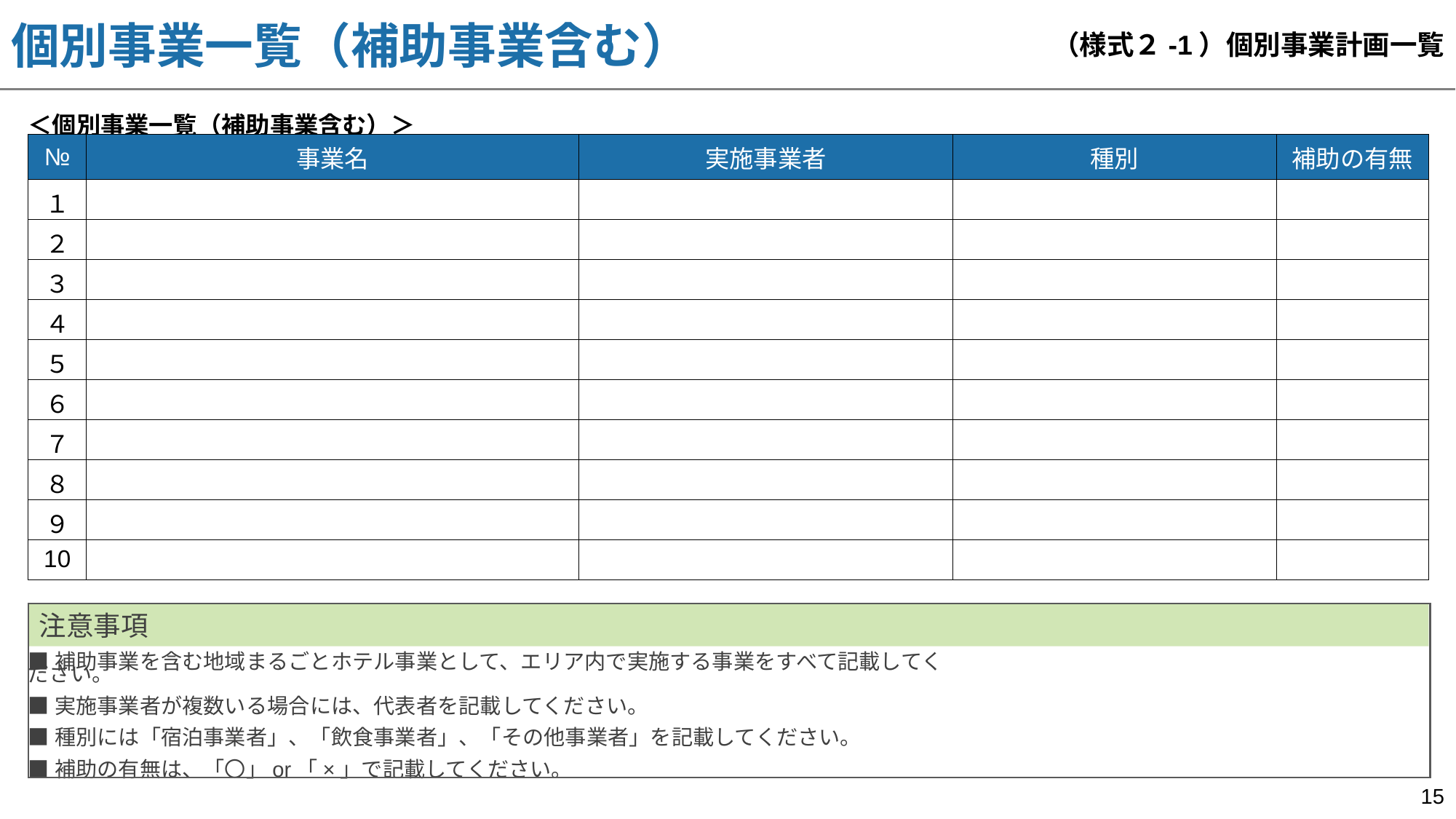

# 個別事業一覧（補助事業含む）
（様式２-1）個別事業計画一覧
＜個別事業一覧（補助事業含む）＞
| № | 事業名 | 実施事業者 | 種別 | 補助の有無 |
| --- | --- | --- | --- | --- |
| １ |  |  |  |  |
| ２ |  |  |  |  |
| ３ |  |  |  |  |
| ４ |  |  |  |  |
| ５ |  |  |  |  |
| ６ |  |  |  |  |
| ７ |  |  |  |  |
| ８ |  |  |  |  |
| ９ |  |  |  |  |
| 10 |  |  |  |  |

注意事項
■補助事業を含む地域まるごとホテル事業として、エリア内で実施する事業をすべて記載してください。
■実施事業者が複数いる場合には、代表者を記載してください。
■種別には「宿泊事業者」、「飲食事業者」、「その他事業者」を記載してください。
■補助の有無は、「〇」or「×」で記載してください。
15